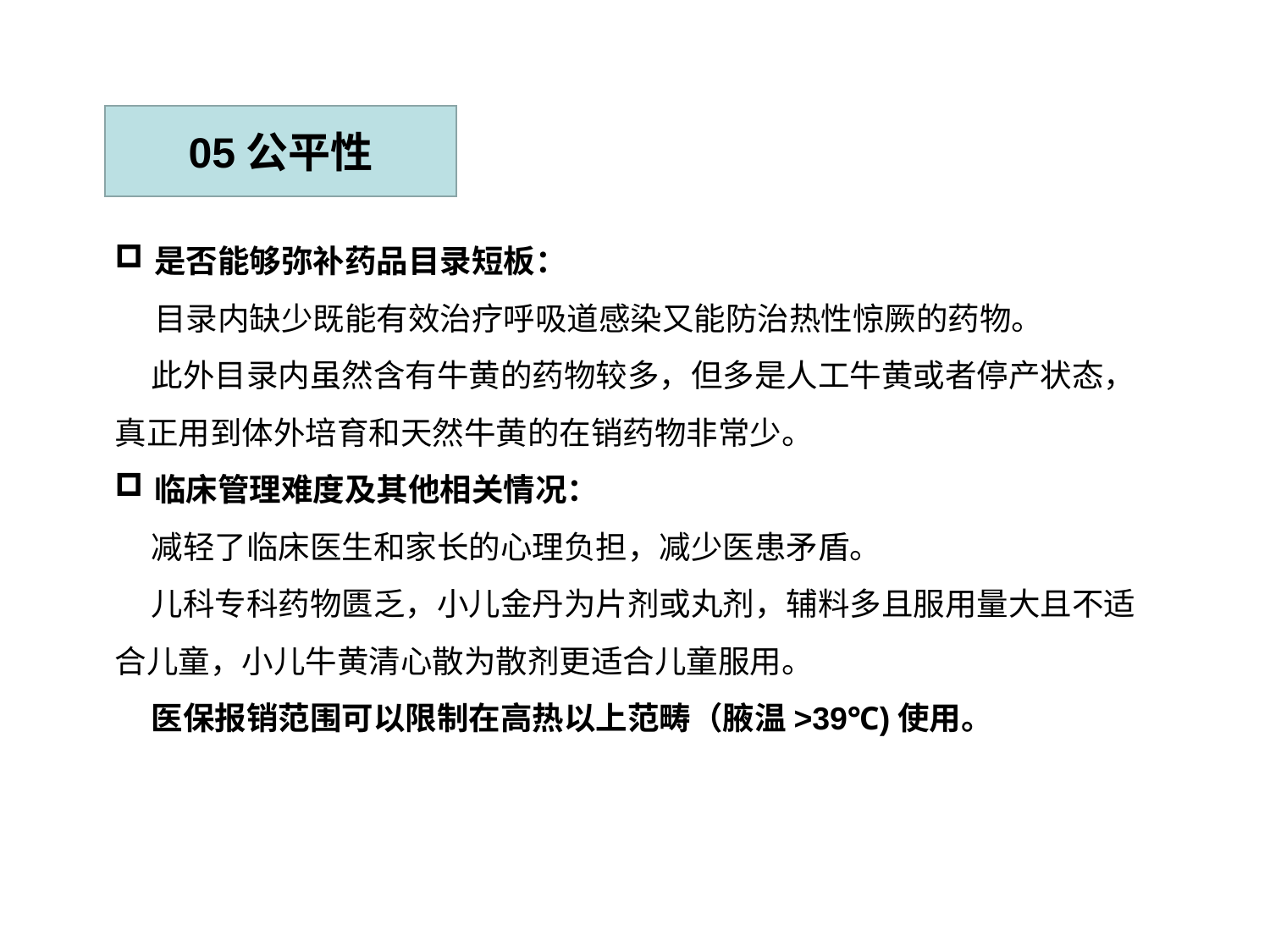

05公平性
是否能够弥补药品目录短板：
目录内缺少既能有效治疗呼吸道感染又能防治热性惊厥的药物。
    此外目录内虽然含有牛黄的药物较多，但多是人工牛黄或者停产状态，真正用到体外培育和天然牛黄的在销药物非常少。
临床管理难度及其他相关情况：
    减轻了临床医生和家长的心理负担，减少医患矛盾。
    儿科专科药物匮乏，小儿金丹为片剂或丸剂，辅料多且服用量大且不适合儿童，小儿牛黄清心散为散剂更适合儿童服用。
    医保报销范围可以限制在高热以上范畴（腋温>39℃)使用。